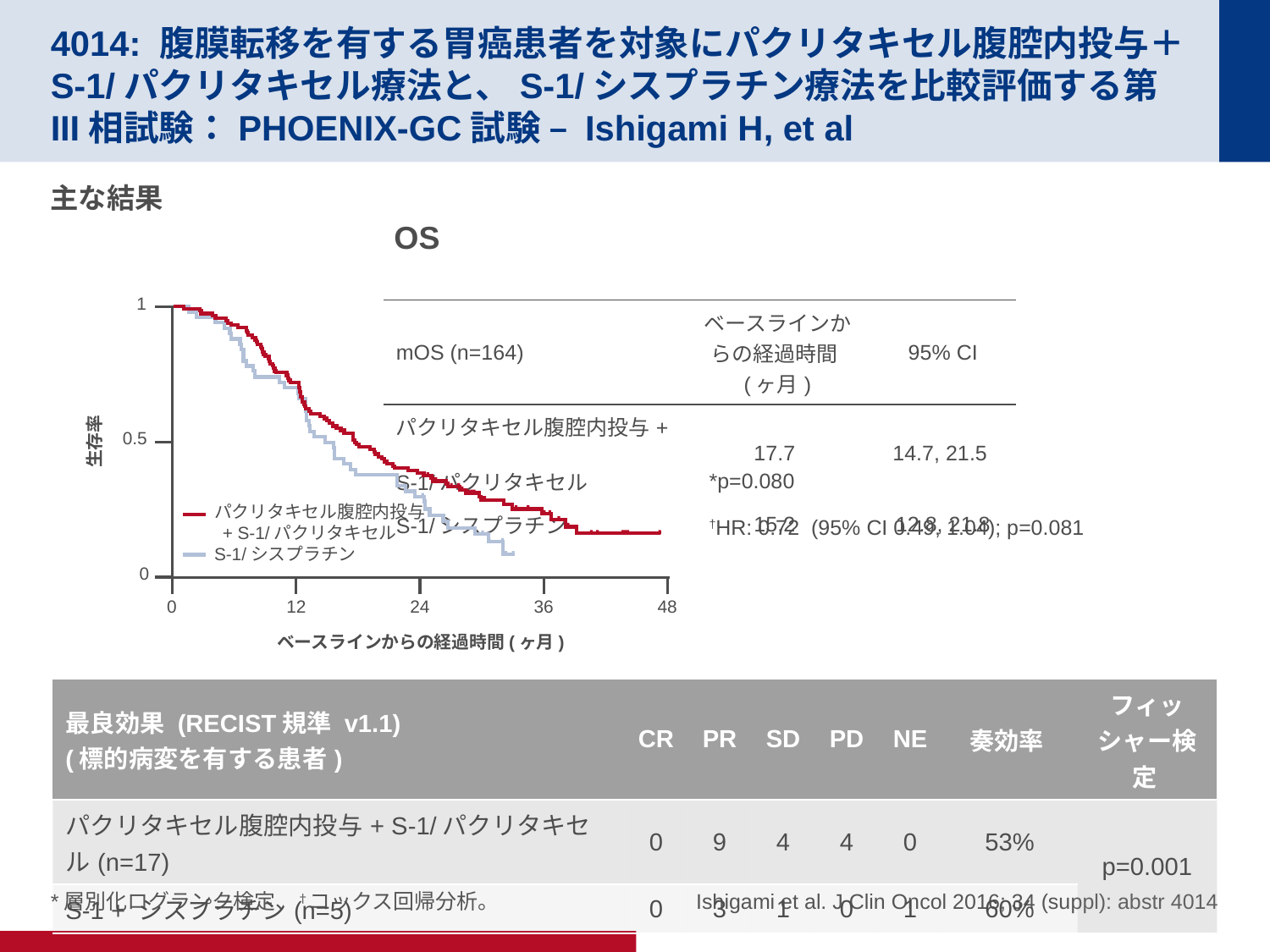

# 4014: 腹膜転移を有する胃癌患者を対象にパクリタキセル腹腔内投与＋S-1/パクリタキセル療法と、S-1/シスプラチン療法を比較評価する第III相試験：PHOENIX-GC試験 – Ishigami H, et al
主な結果

OS
1

パクリタキセル腹腔内投与
 + S-1/パクリタキセル
S-1/シスプラチン
0
12
24
36
48
生存率
0.5
0
ベースラインからの経過時間(ヶ月)
| mOS (n=164) | ベースラインからの経過時間(ヶ月) | 95% CI |
| --- | --- | --- |
| パクリタキセル腹腔内投与+ S-1/パクリタキセル | 17.7 | 14.7, 21.5 |
| S-1/シスプラチン | 15.2 | 12.8, 21.8 |
*p=0.080
†HR: 0.72  (95% CI 0.49, 1.04); p=0.081
| 最良効果 (RECIST規準 v1.1) (標的病変を有する患者) | CR | PR | SD | PD | NE | 奏効率 | フィッシャー検定 |
| --- | --- | --- | --- | --- | --- | --- | --- |
| パクリタキセル腹腔内投与+ S-1/パクリタキセル(n=17) | 0 | 9 | 4 | 4 | 0 | 53% | p=0.001 |
| S-1 + シスプラチン(n=5) | 0 | 3 | 1 | 0 | 1 | 60% |  |
 Ishigami et al. J Clin Oncol 2016; 34 (suppl): abstr 4014
*層別化ログランク検定、†コックス回帰分析。